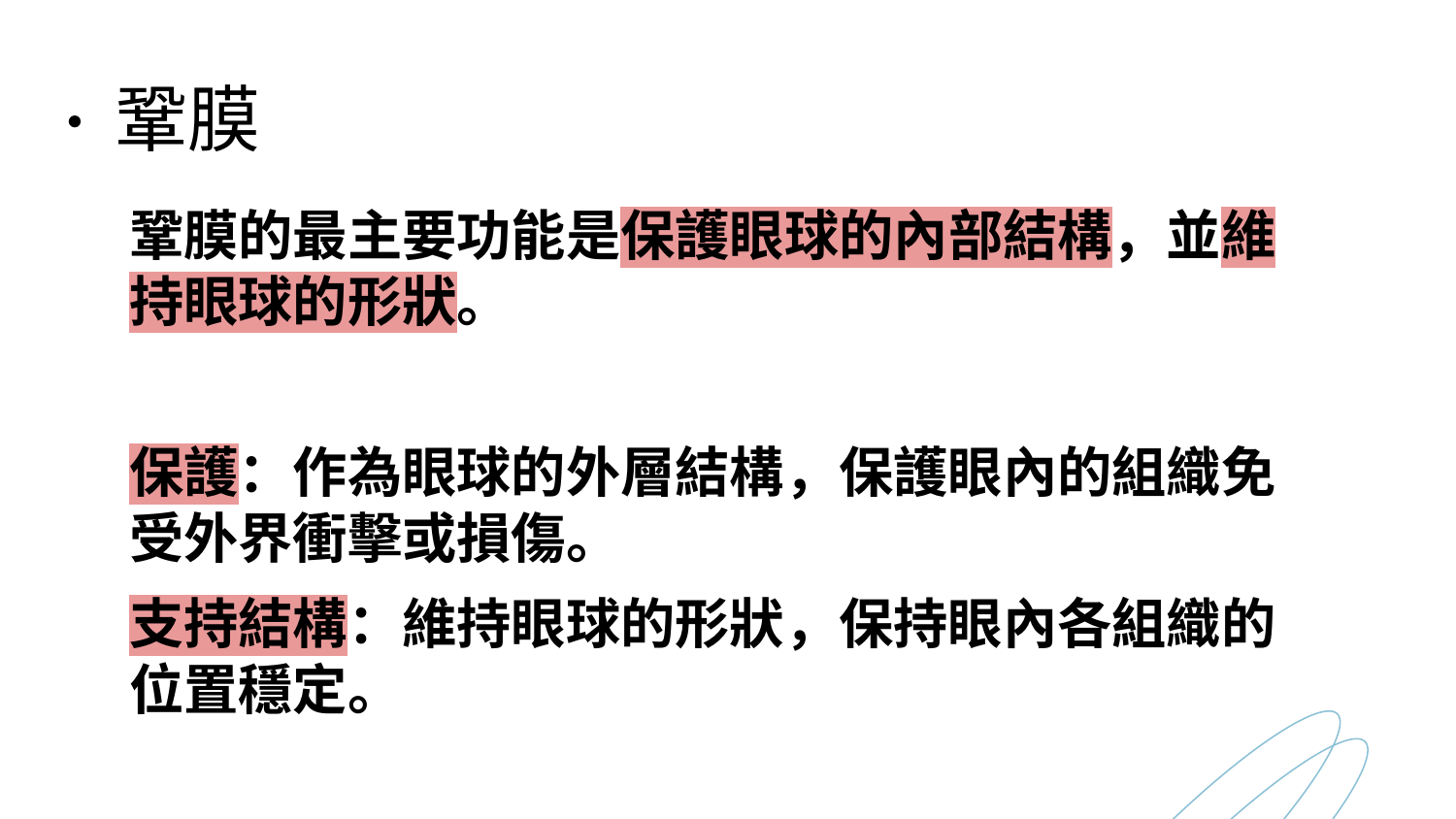

# 鞏膜
鞏膜的最主要功能是保護眼球的內部結構，並維持眼球的形狀。

保護：作為眼球的外層結構，保護眼內的組織免受外界衝擊或損傷。
支持結構：維持眼球的形狀，保持眼內各組織的位置穩定。